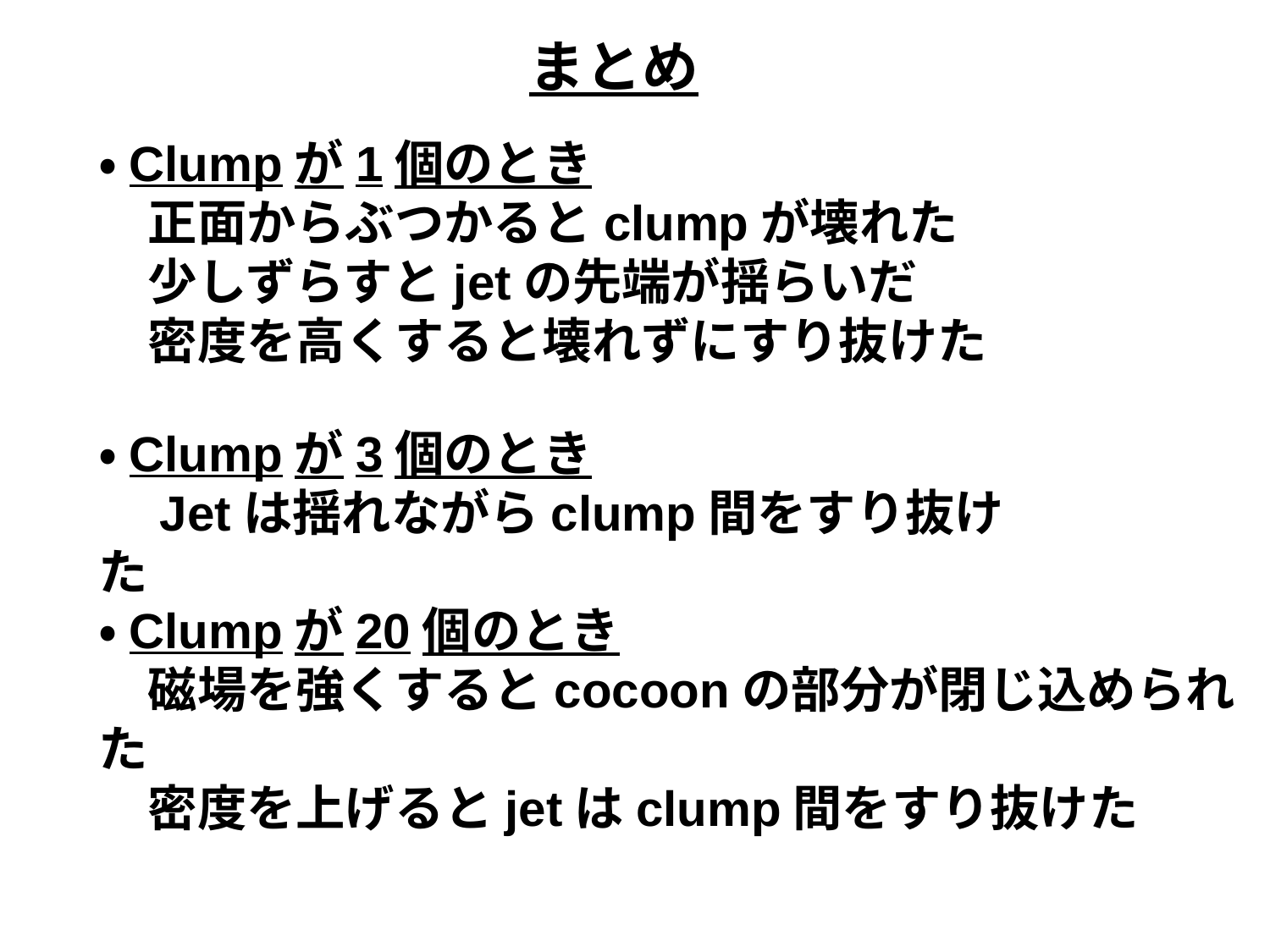

まとめ
・Clumpが1個のとき
　正面からぶつかるとclumpが壊れた
　少しずらすとjetの先端が揺らいだ
　密度を高くすると壊れずにすり抜けた
・Clumpが3個のとき
　Jetは揺れながらclump間をすり抜けた
・Clumpが20個のとき
　磁場を強くするとcocoonの部分が閉じ込められた
　密度を上げるとjetはclump間をすり抜けた